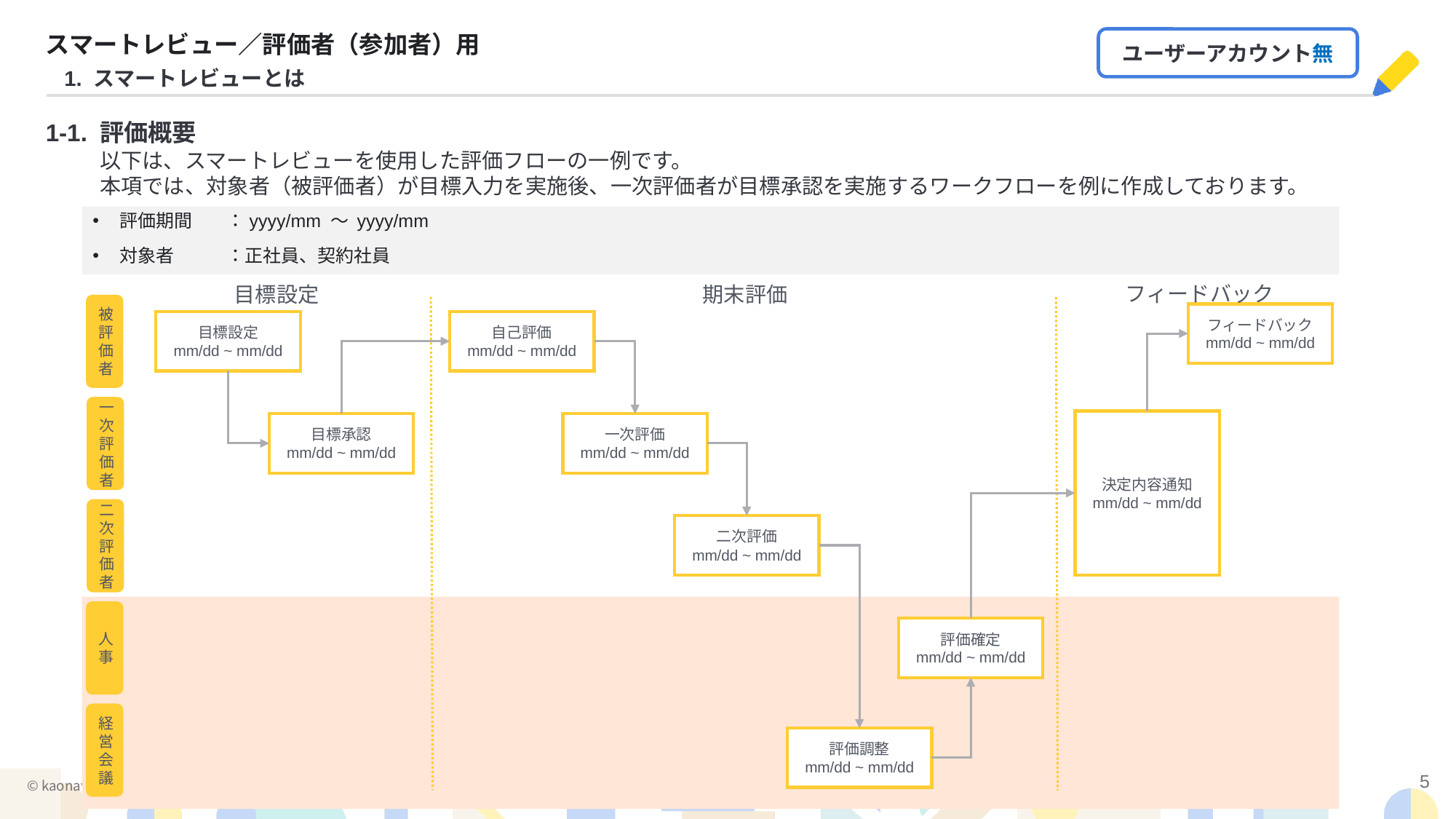

スマートレビュー／評価者（参加者）用
ユーザーアカウント無
1. スマートレビューとは
1-1. 評価概要
以下は、スマートレビューを使用した評価フローの一例です。
本項では、対象者（被評価者）が目標入力を実施後、一次評価者が目標承認を実施するワークフローを例に作成しております。
評価期間    　：yyyy/mm ～ yyyy/mm
対象者　    　：正社員、契約社員
フィードバック
期末評価
目標設定
被評価者
フィードバック
mm/dd ~ mm/dd
目標設定
mm/dd ~ mm/dd
自己評価
mm/dd ~ mm/dd
一次評価者
決定内容通知
mm/dd ~ mm/dd
目標承認
mm/dd ~ mm/dd
一次評価
mm/dd ~ mm/dd
二次評価
者
二次評価
mm/dd ~ mm/dd

人事
評価確定
mm/dd ~ mm/dd
経営会議
評価調整
mm/dd ~ mm/dd